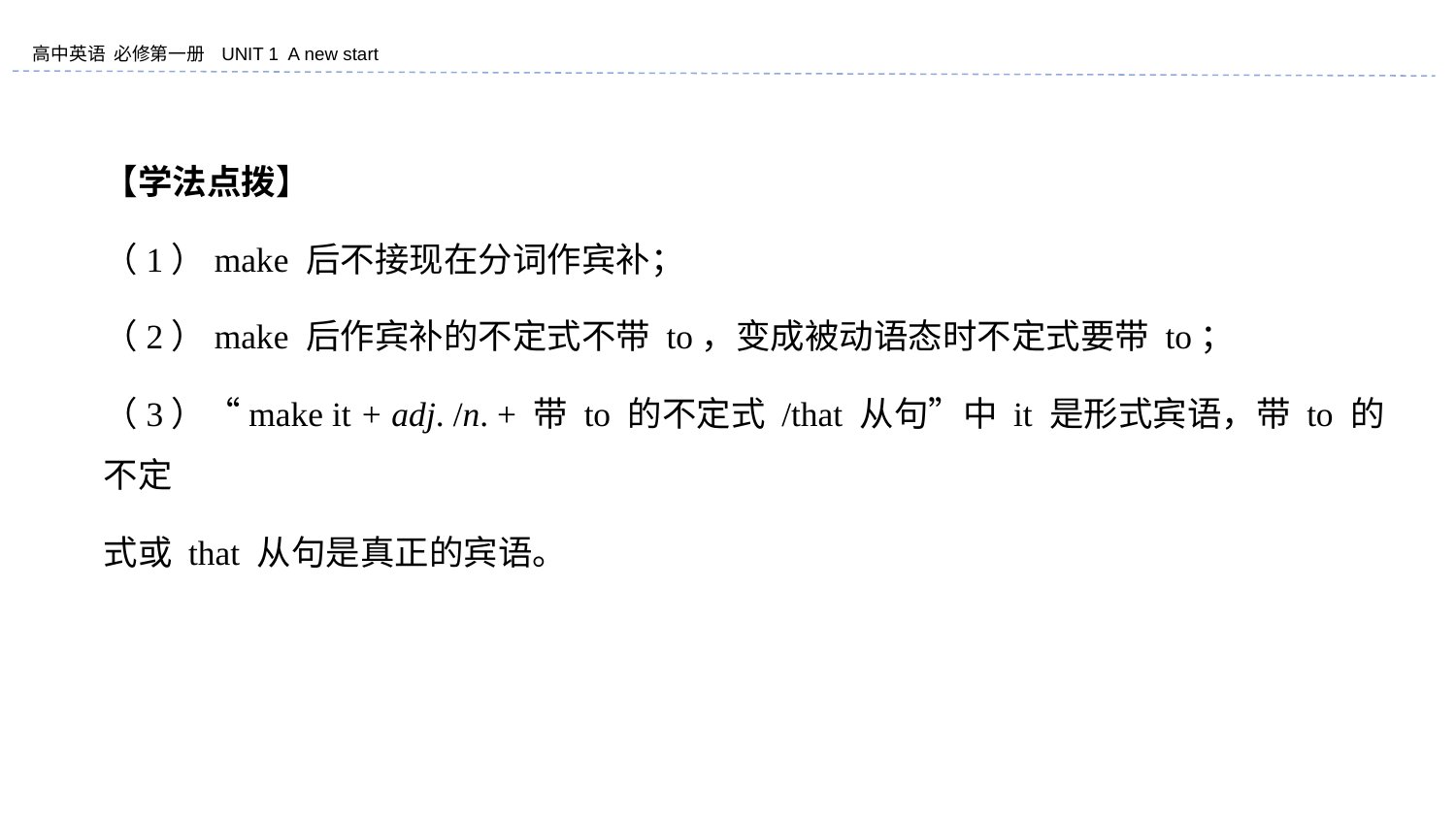

【学法点拨】
（1）make 后不接现在分词作宾补；
（2）make 后作宾补的不定式不带 to，变成被动语态时不定式要带 to；
（3）“make it + adj. /n. + 带 to 的不定式 /that 从句”中 it 是形式宾语，带 to 的不定
式或 that 从句是真正的宾语。